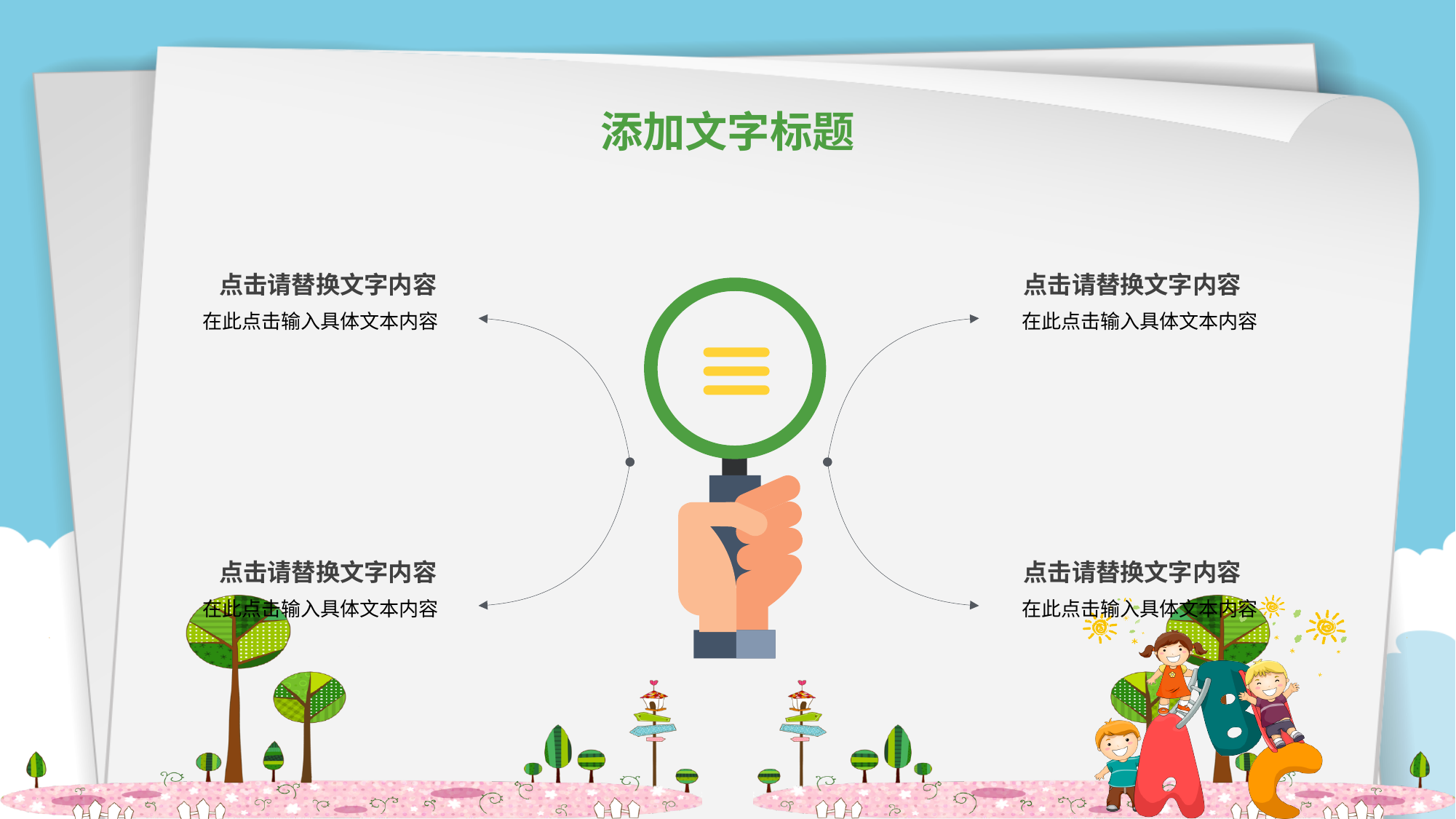

添加文字标题
点击请替换文字内容
在此点击输入具体文本内容

点击请替换文字内容
在此点击输入具体文本内容

点击请替换文字内容
在此点击输入具体文本内容

点击请替换文字内容
在此点击输入具体文本内容